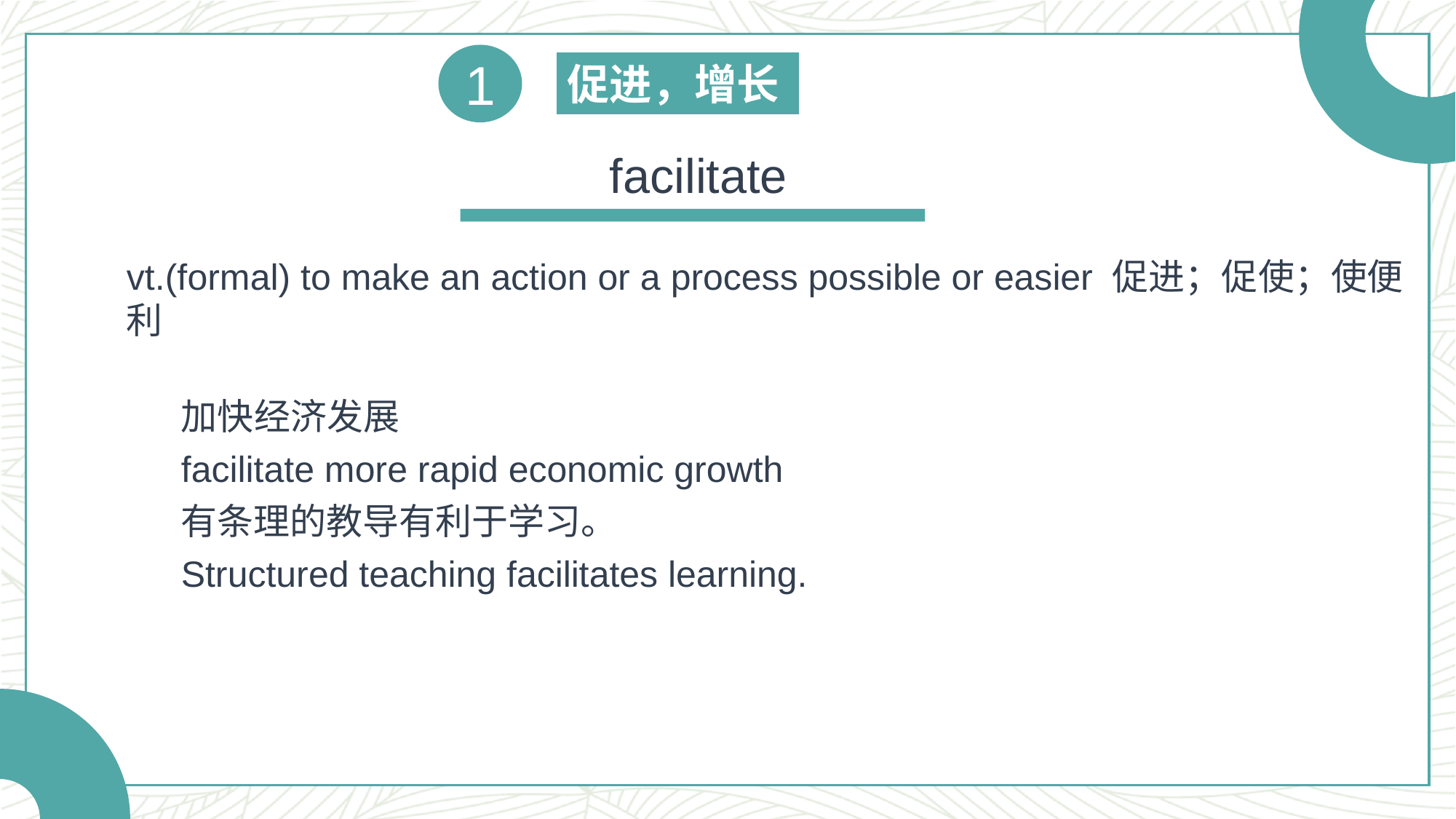

1
促进，增长
facilitate

vt.(formal) to make an action or a process possible or easier 促进；促使；使便利

加快经济发展
facilitate more rapid economic growth
有条理的教导有利于学习。
Structured teaching facilitates learning.